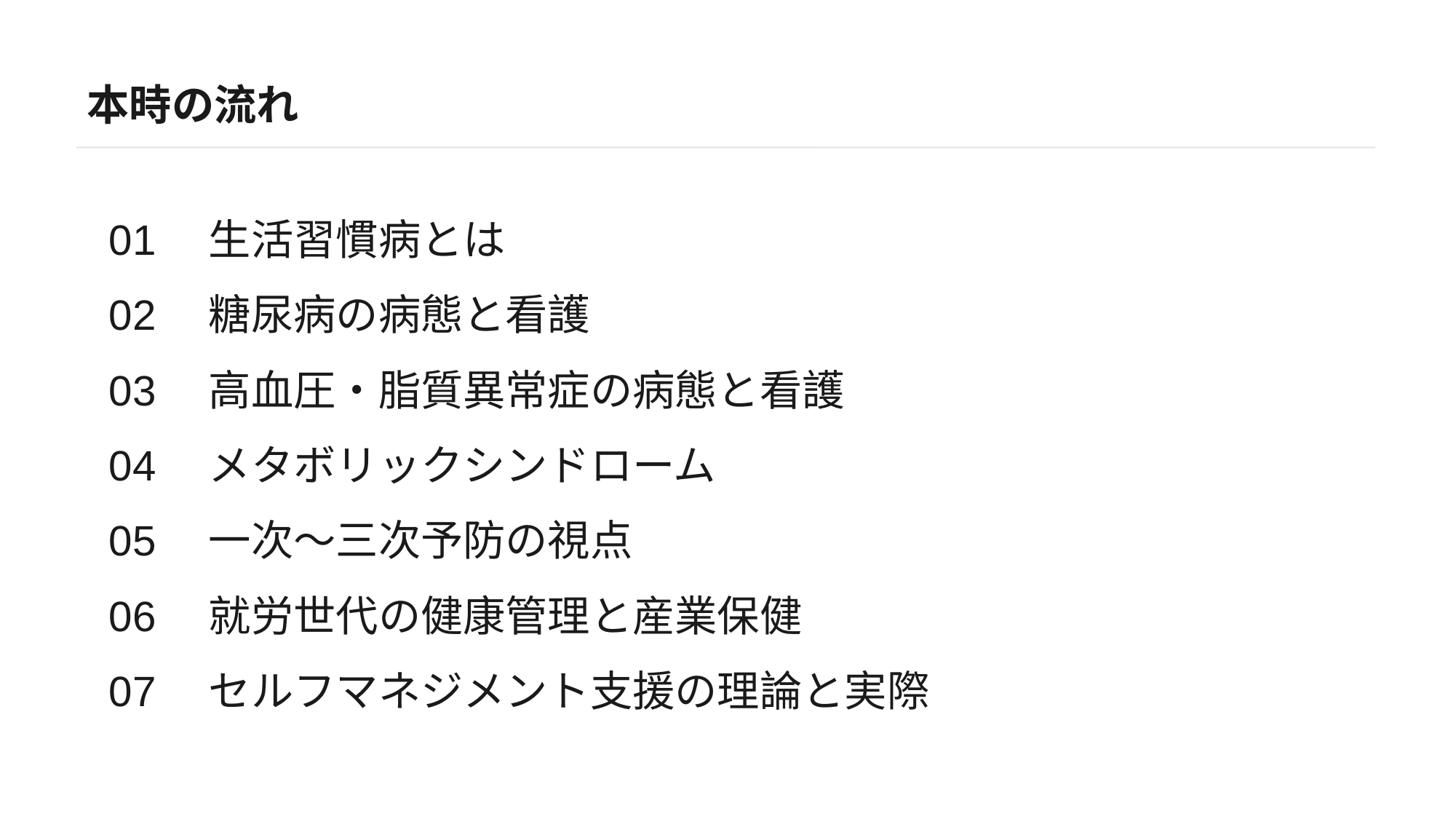

本時の流れ

01　生活習慣病とは
02　糖尿病の病態と看護
03　高血圧・脂質異常症の病態と看護
04　メタボリックシンドローム
05　一次〜三次予防の視点
06　就労世代の健康管理と産業保健
07　セルフマネジメント支援の理論と実際